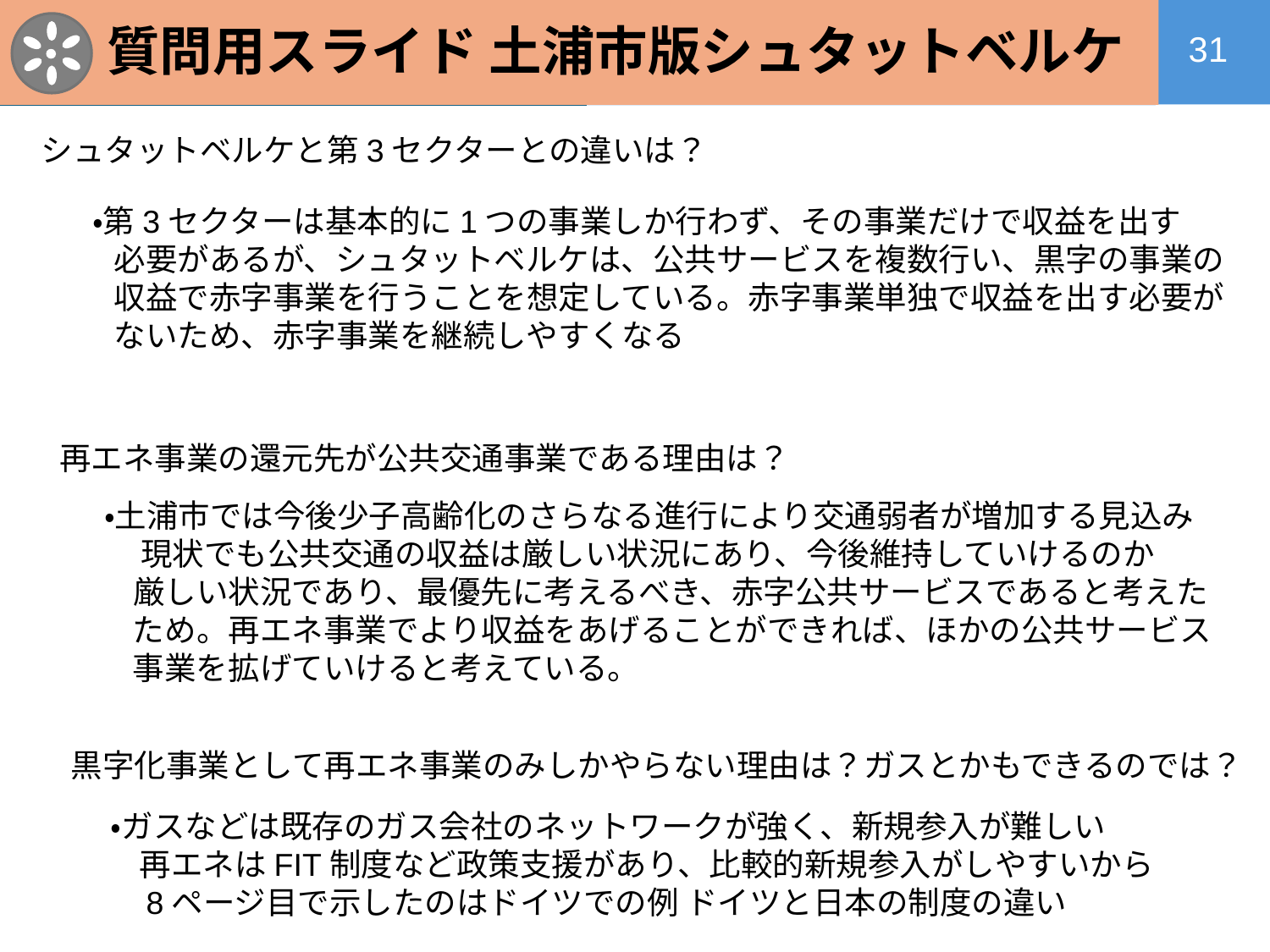

# 質問用スライド 土浦市版シュタットベルケ

31

シュタットベルケと第3セクターとの違いは？

・第3セクターは基本的に1つの事業しか行わず、その事業だけで収益を出す
   必要があるが、シュタットベルケは、公共サービスを複数行い、黒字の事業の
   収益で赤字事業を行うことを想定している。赤字事業単独で収益を出す必要が
   ないため、赤字事業を継続しやすくなる

再エネ事業の還元先が公共交通事業である理由は？

・土浦市では今後少子高齢化のさらなる進行により交通弱者が増加する見込み
    現状でも公共交通の収益は厳しい状況にあり、今後維持していけるのか
    厳しい状況であり、最優先に考えるべき、赤字公共サービスであると考えた
    ため。再エネ事業でより収益をあげることができれば、ほかの公共サービス
    事業を拡げていけると考えている。

黒字化事業として再エネ事業のみしかやらない理由は？ガスとかもできるのでは？

・ガスなどは既存のガス会社のネットワークが強く、新規参入が難しい
    再エネはFIT制度など政策支援があり、比較的新規参入がしやすいから
    8ページ目で示したのはドイツでの例 ドイツと日本の制度の違い